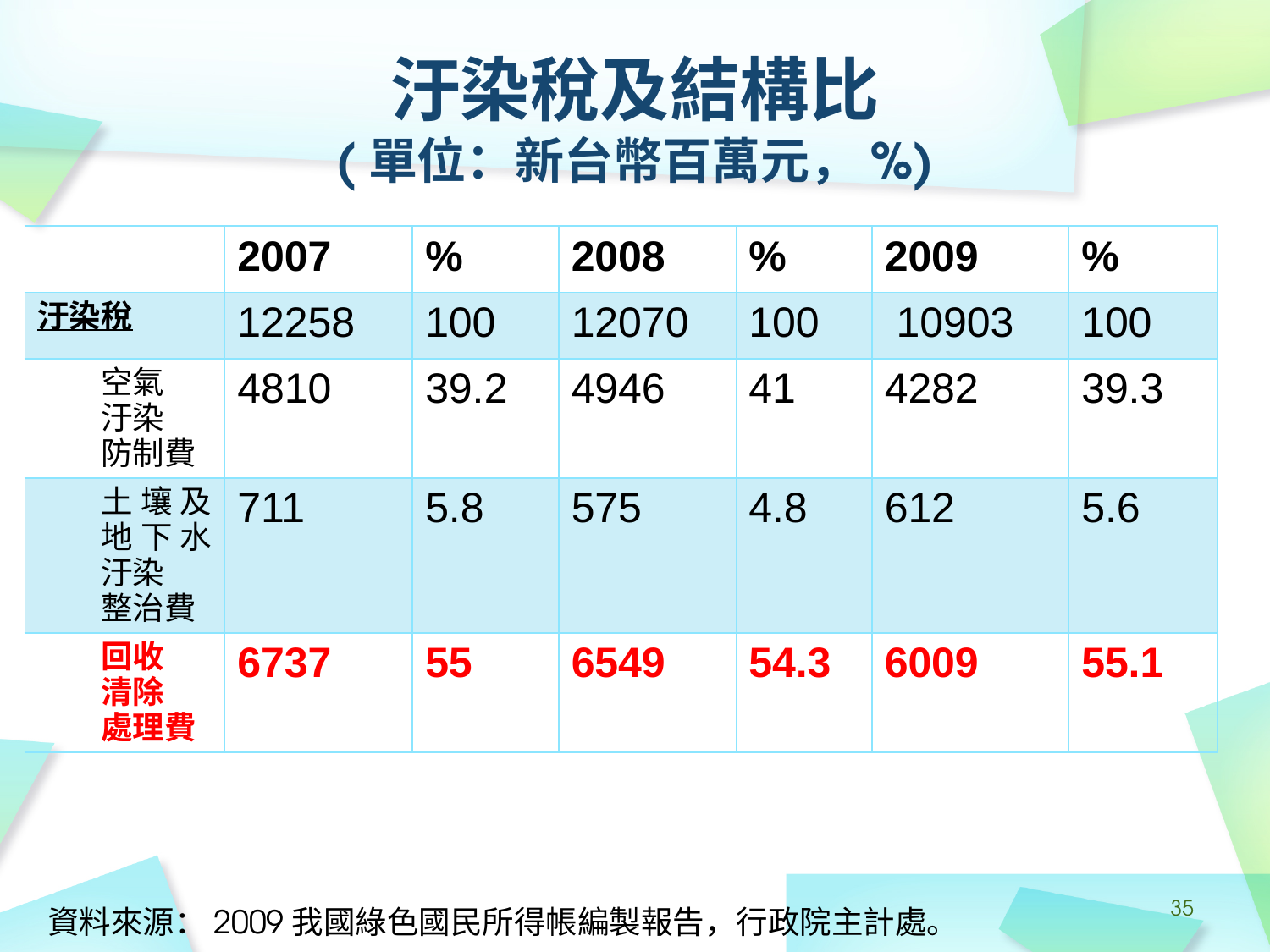

# 汙染稅及結構比 (單位：新台幣百萬元，%)
|  | 2007 | % | 2008 | % | 2009 | % |
| --- | --- | --- | --- | --- | --- | --- |
| 汙染稅 | 12258 | 100 | 12070 | 100 | 10903 | 100 |
| 空氣 汙染 防制費 | 4810 | 39.2 | 4946 | 41 | 4282 | 39.3 |
| 土壤及地下水汙染 整治費 | 711 | 5.8 | 575 | 4.8 | 612 | 5.6 |
| 回收 清除 處理費 | 6737 | 55 | 6549 | 54.3 | 6009 | 55.1 |
35
資料來源：2009我國綠色國民所得帳編製報告，行政院主計處。